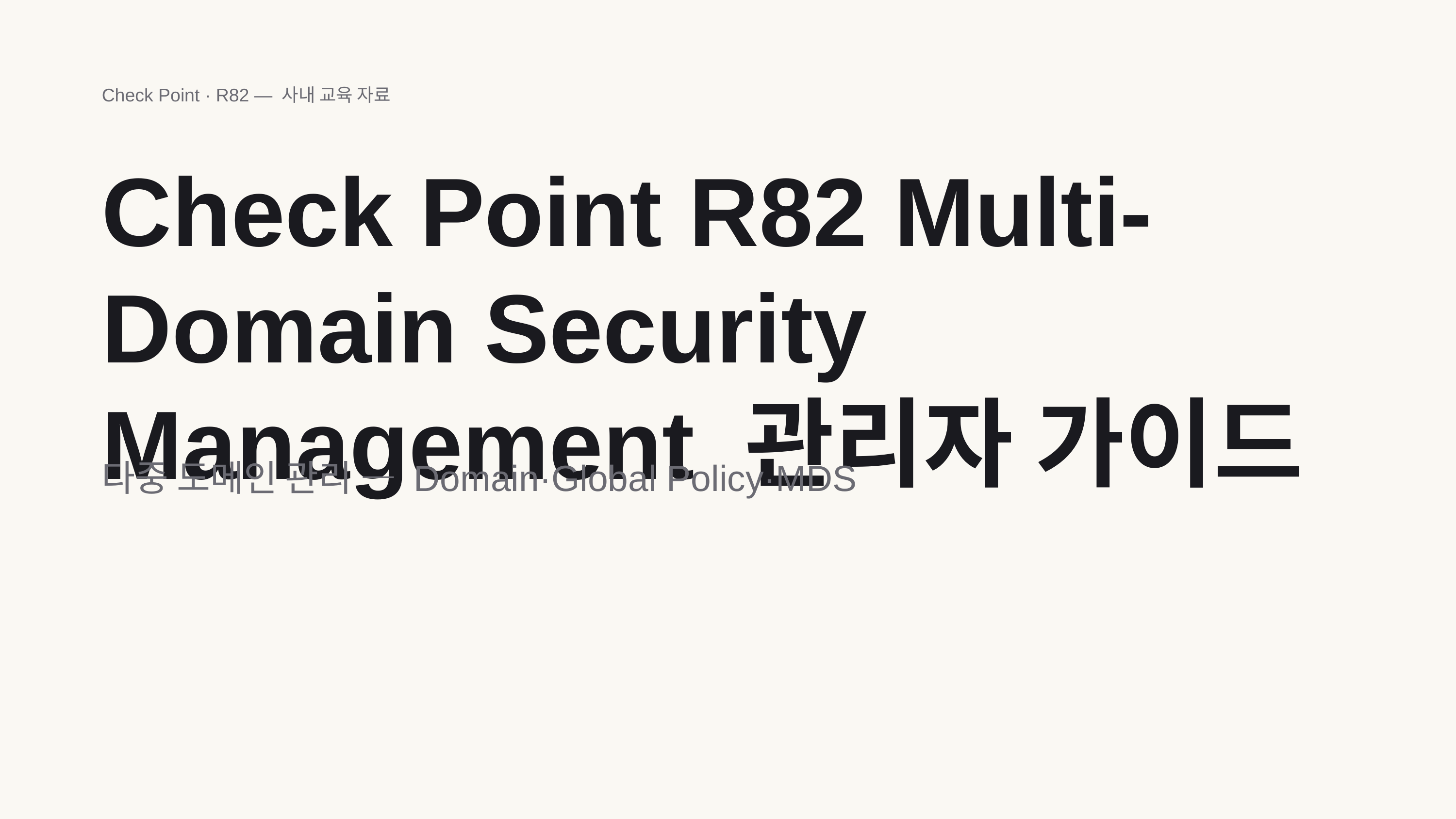

Check Point · R82 — 사내 교육 자료
Check Point R82 Multi-Domain Security Management 관리자 가이드
다중 도메인 관리 — Domain·Global Policy·MDS